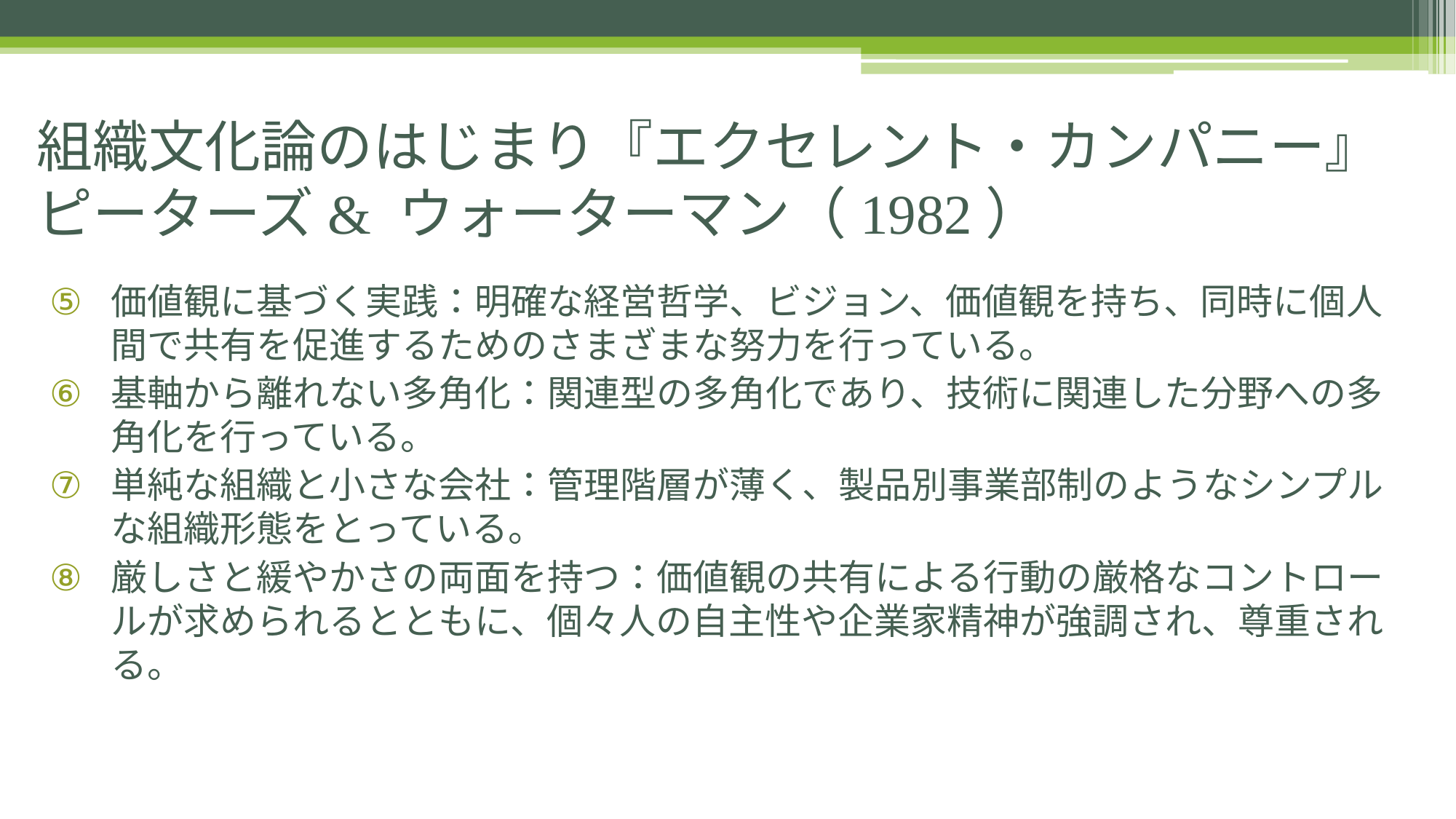

# 組織文化論のはじまり『エクセレント・カンパニー』 ピーターズ& ウォーターマン（1982）
価値観に基づく実践：明確な経営哲学、ビジョン、価値観を持ち、同時に個人間で共有を促進するためのさまざまな努力を行っている。
基軸から離れない多角化：関連型の多角化であり、技術に関連した分野への多角化を行っている。
単純な組織と小さな会社：管理階層が薄く、製品別事業部制のようなシンプルな組織形態をとっている。
厳しさと緩やかさの両面を持つ：価値観の共有による行動の厳格なコントロールが求められるとともに、個々人の自主性や企業家精神が強調され、尊重される。